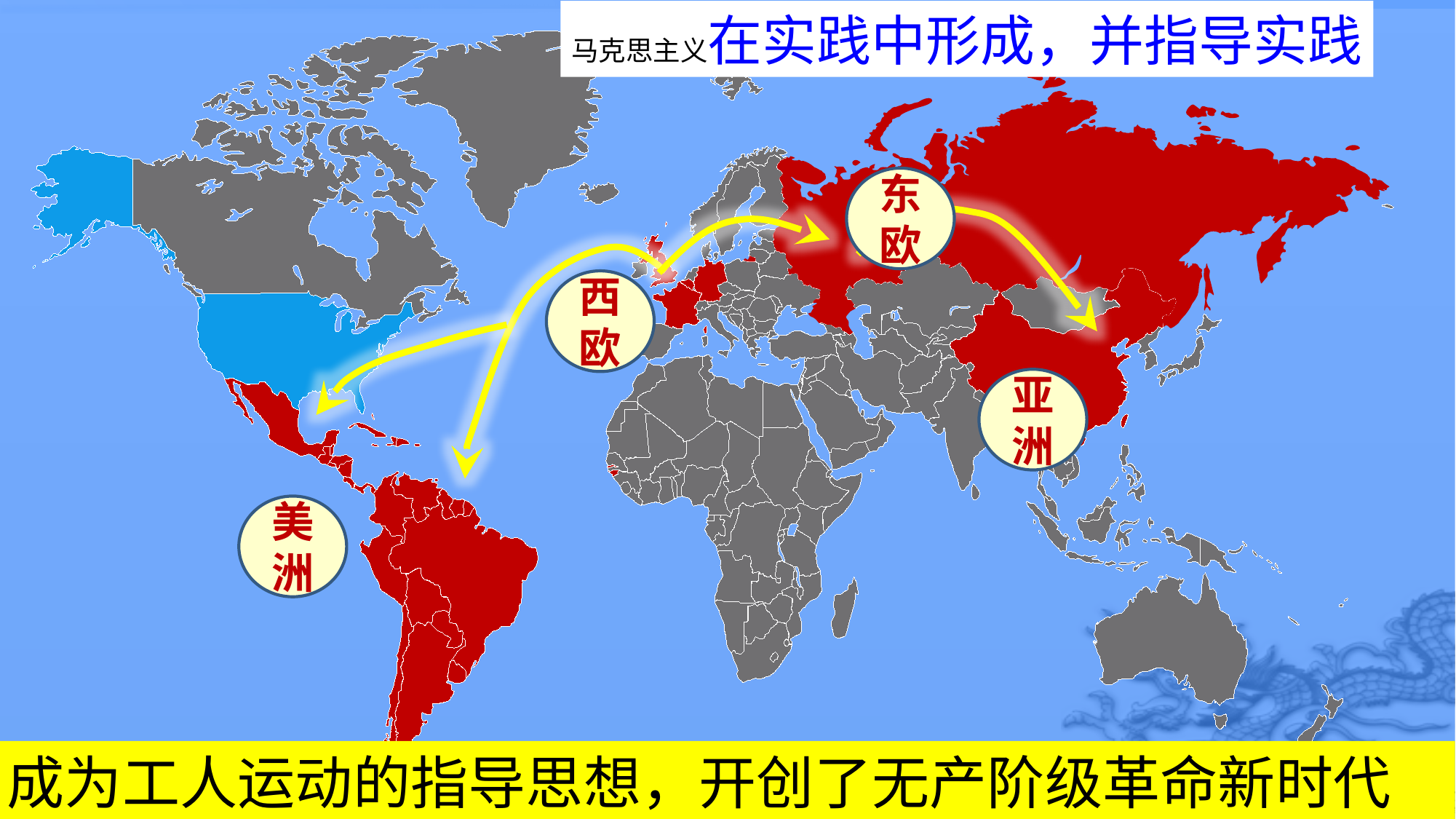

马克思主义在实践中形成，并指导实践

东欧

西欧

亚洲

美洲

成为工人运动的指导思想，开创了无产阶级革命新时代